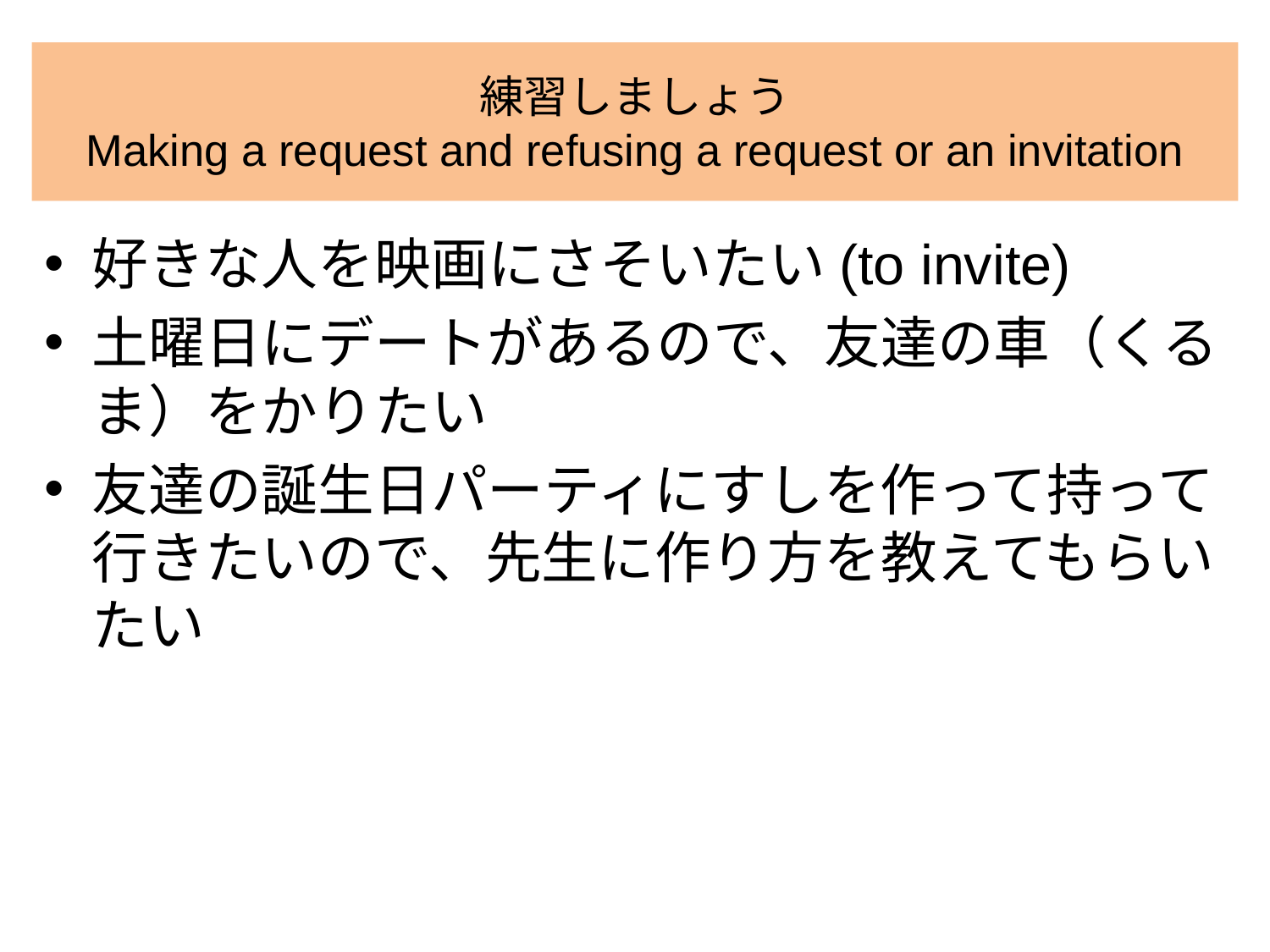

# 練習しましょう Making a request and refusing a request or an invitation
好きな人を映画にさそいたい(to invite)
土曜日にデートがあるので、友達の車（くるま）をかりたい
友達の誕生日パーティにすしを作って持って行きたいので、先生に作り方を教えてもらいたい